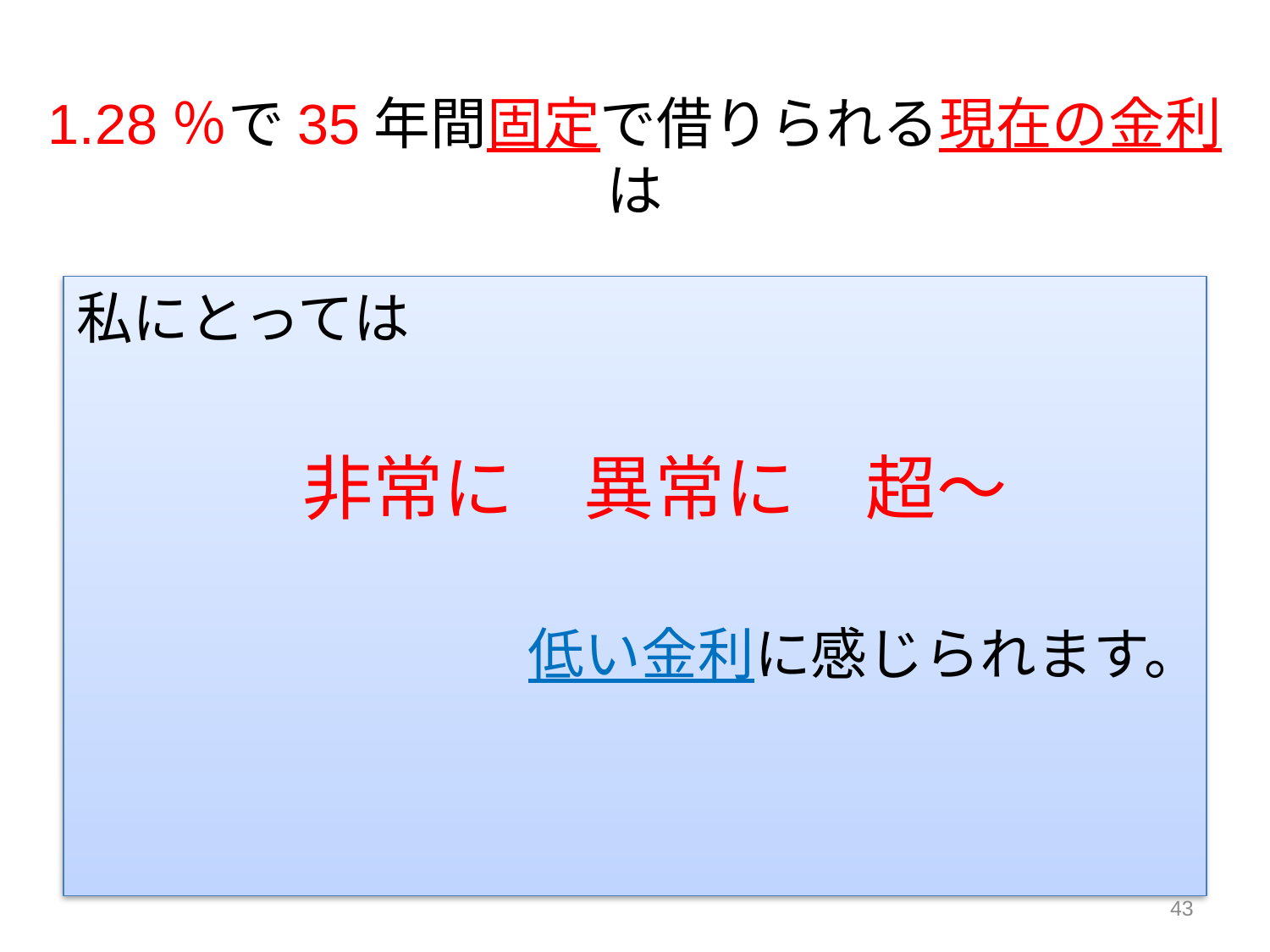

# 1.28％で35年間固定で借りられる現在の金利は
私にとっては

　　　　非常に　異常に　超～

　　　　　　　　低い金利に感じられます。
43